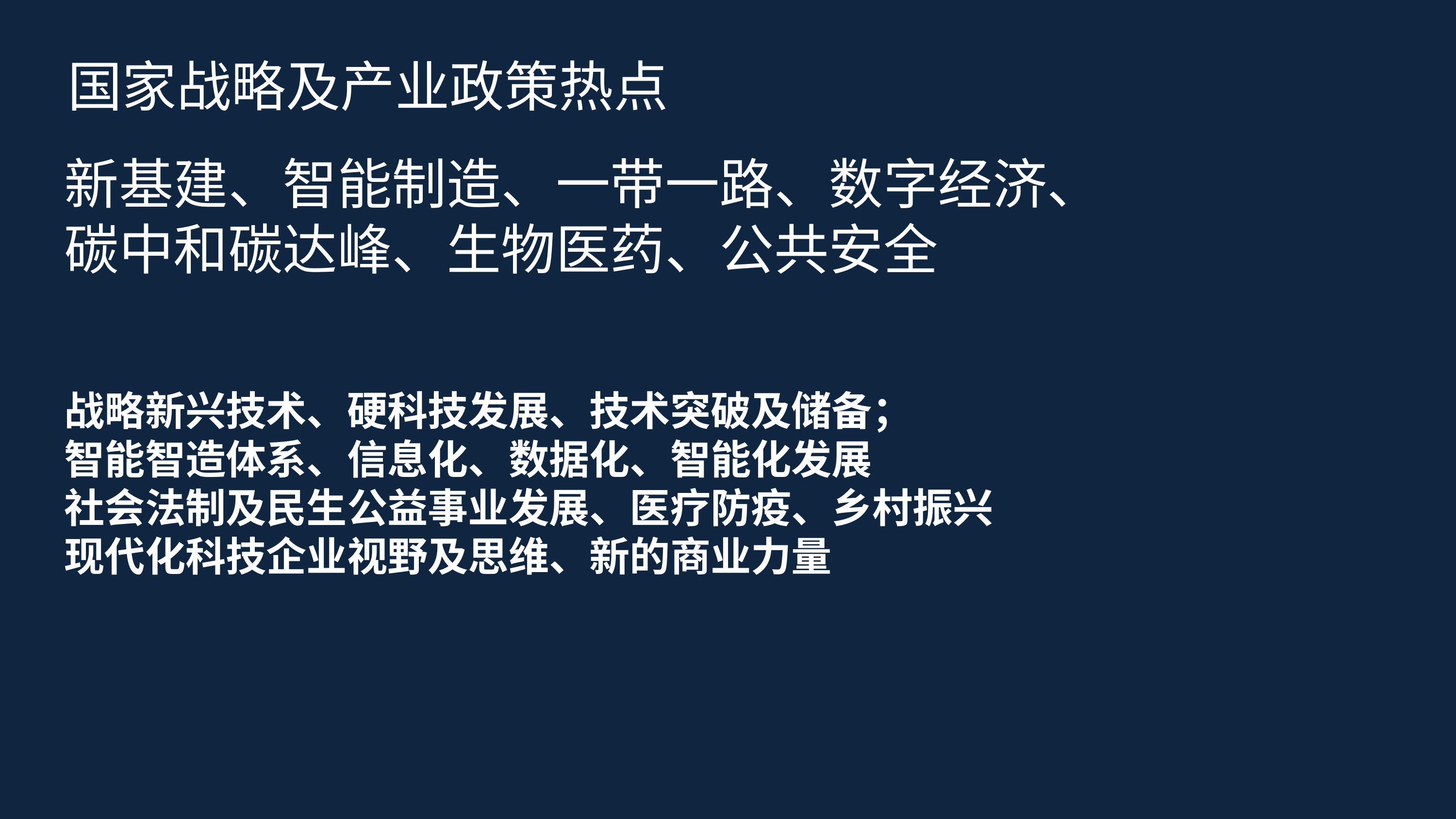

国家战略及产业政策热点
新基建、智能制造、一带一路、数字经济、
碳中和碳达峰、生物医药、公共安全
战略新兴技术、硬科技发展、技术突破及储备；
智能智造体系、信息化、数据化、智能化发展
社会法制及民生公益事业发展、医疗防疫、乡村振兴
现代化科技企业视野及思维、新的商业力量